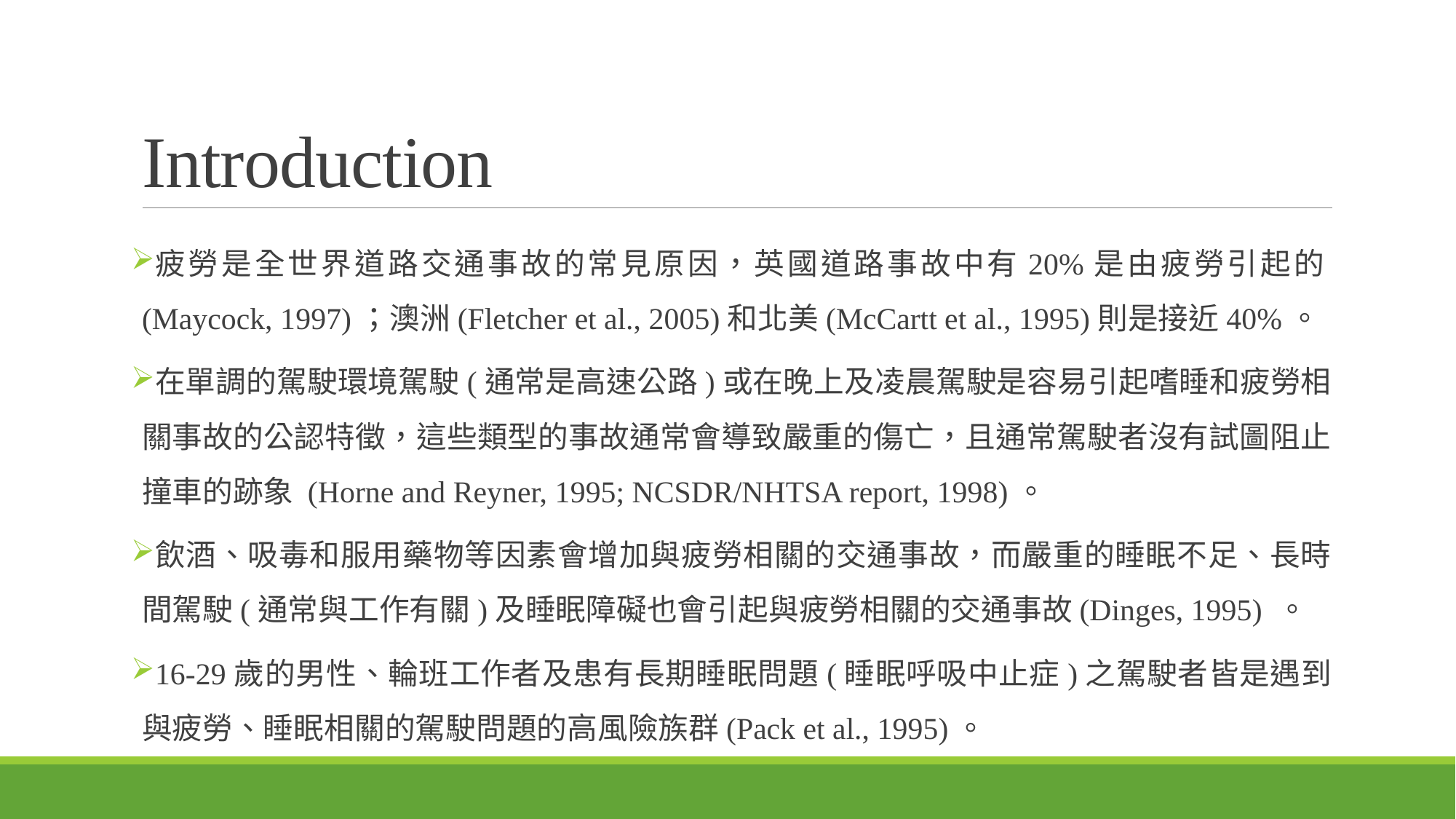

# Introduction
疲勞是全世界道路交通事故的常見原因，英國道路事故中有20%是由疲勞引起的(Maycock, 1997)；澳洲(Fletcher et al., 2005)和北美(McCartt et al., 1995)則是接近40%。
在單調的駕駛環境駕駛(通常是高速公路)或在晚上及凌晨駕駛是容易引起嗜睡和疲勞相關事故的公認特徵，這些類型的事故通常會導致嚴重的傷亡，且通常駕駛者沒有試圖阻止撞車的跡象 (Horne and Reyner, 1995; NCSDR/NHTSA report, 1998)。
飲酒、吸毒和服用藥物等因素會增加與疲勞相關的交通事故，而嚴重的睡眠不足、長時間駕駛(通常與工作有關)及睡眠障礙也會引起與疲勞相關的交通事故(Dinges, 1995) 。
16-29歲的男性、輪班工作者及患有長期睡眠問題(睡眠呼吸中止症)之駕駛者皆是遇到與疲勞、睡眠相關的駕駛問題的高風險族群(Pack et al., 1995)。